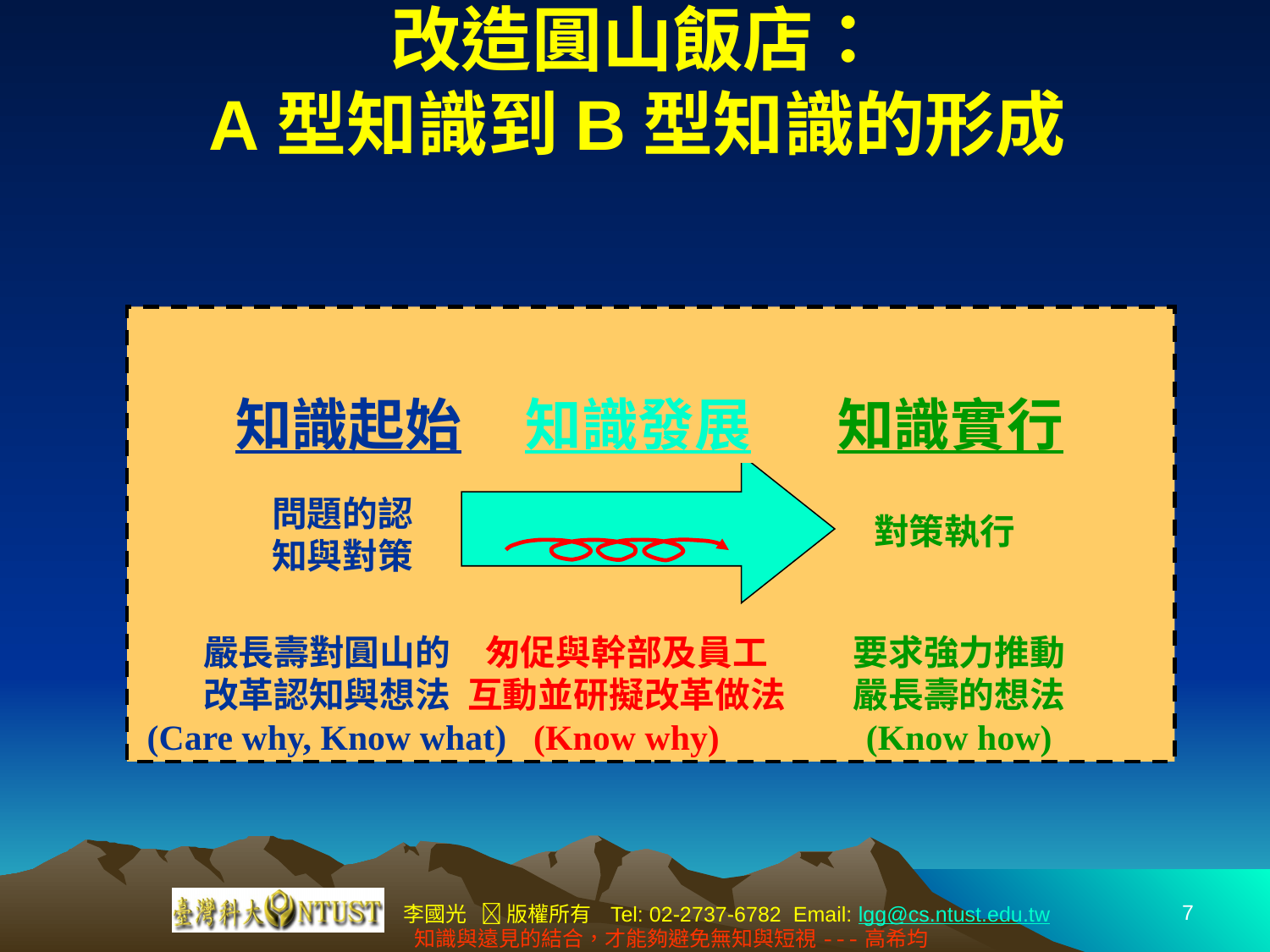

# 改造圓山飯店： A型知識到B型知識的形成

知識起始
知識發展
知識實行

問題的認
知與對策
抗拒  認同  創造
對策執行

嚴長壽對圓山的
改革認知與想法
(Care why, Know what)
匆促與幹部及員工
互動並研擬改革做法
(Know why)
要求強力推動
嚴長壽的想法
(Know how)
7